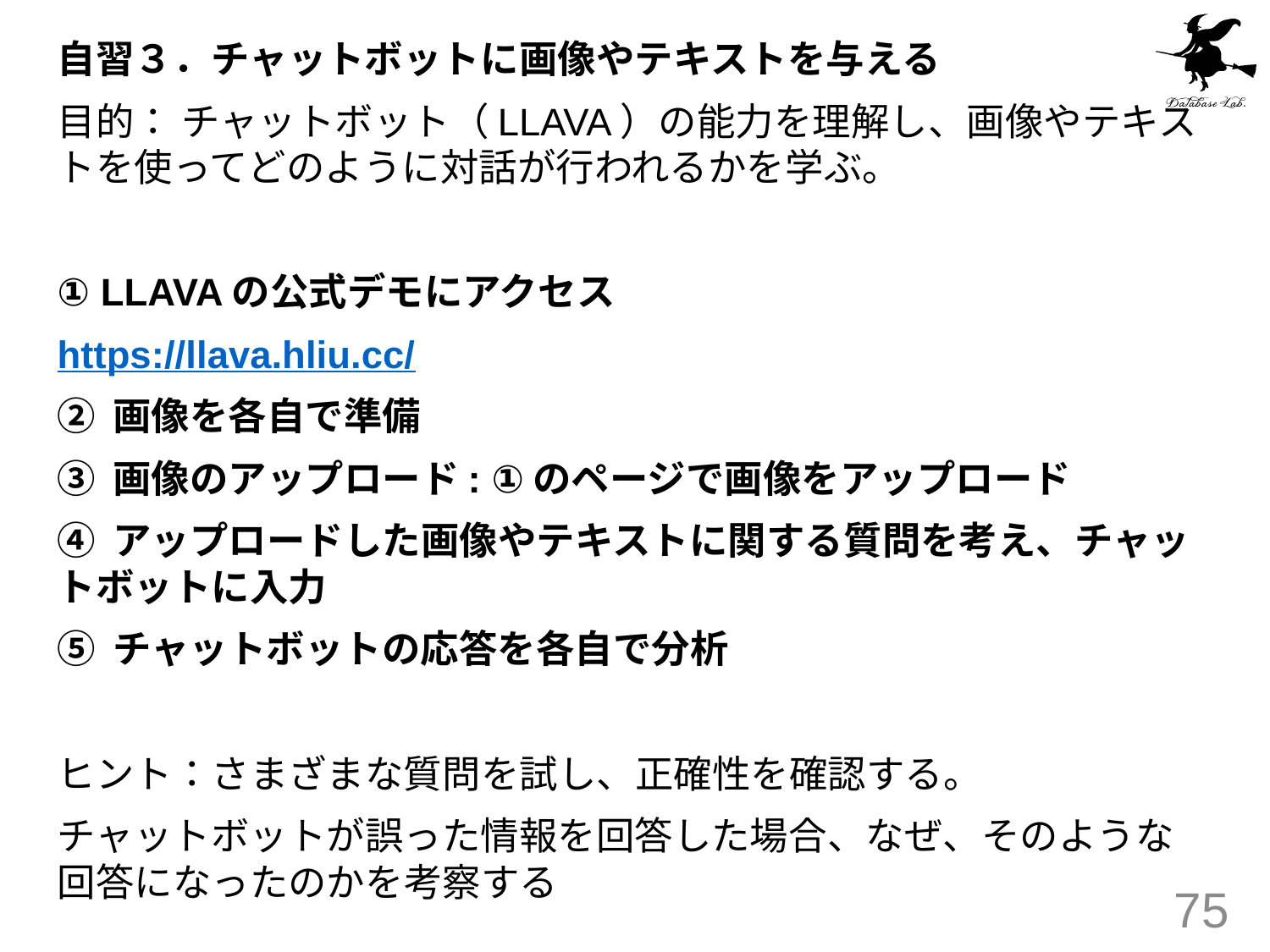

自習３．チャットボットに画像やテキストを与える
目的： チャットボット（LLAVA）の能力を理解し、画像やテキストを使ってどのように対話が行われるかを学ぶ。

① LLAVAの公式デモにアクセス
https://llava.hliu.cc/
② 画像を各自で準備
③ 画像のアップロード: ①のページで画像をアップロード
④ アップロードした画像やテキストに関する質問を考え、チャットボットに入力
⑤ チャットボットの応答を各自で分析

ヒント：さまざまな質問を試し、正確性を確認する。
チャットボットが誤った情報を回答した場合、なぜ、そのような回答になったのかを考察する
75